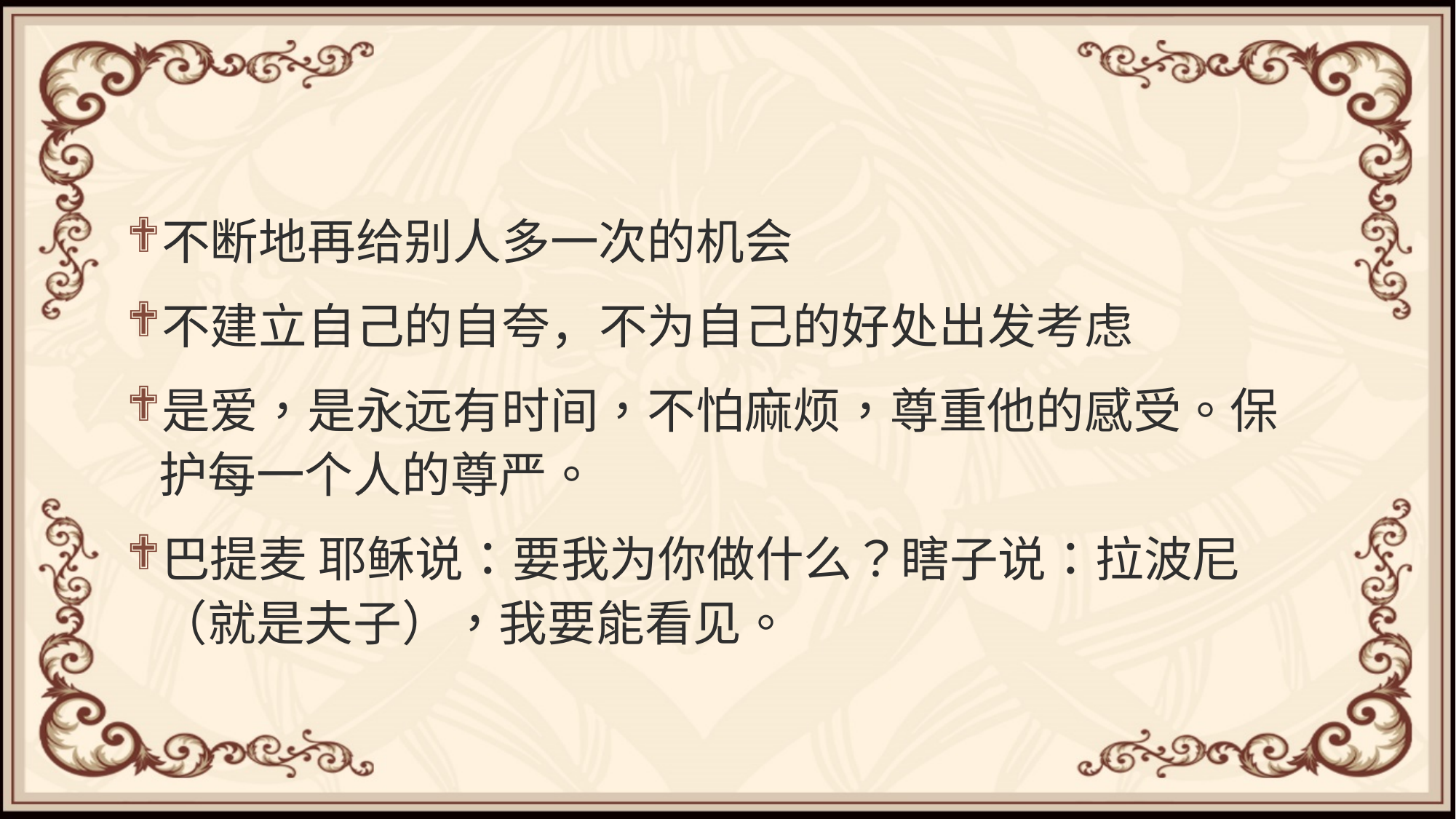

#
不断地再给别人多一次的机会
不建立自己的自夸，不为自己的好处出发考虑
是爱，是永远有时间，不怕麻烦，尊重他的感受。保护每一个人的尊严。
巴提麦 耶稣说：要我为你做什么？瞎子说：拉波尼（就是夫子），我要能看见。